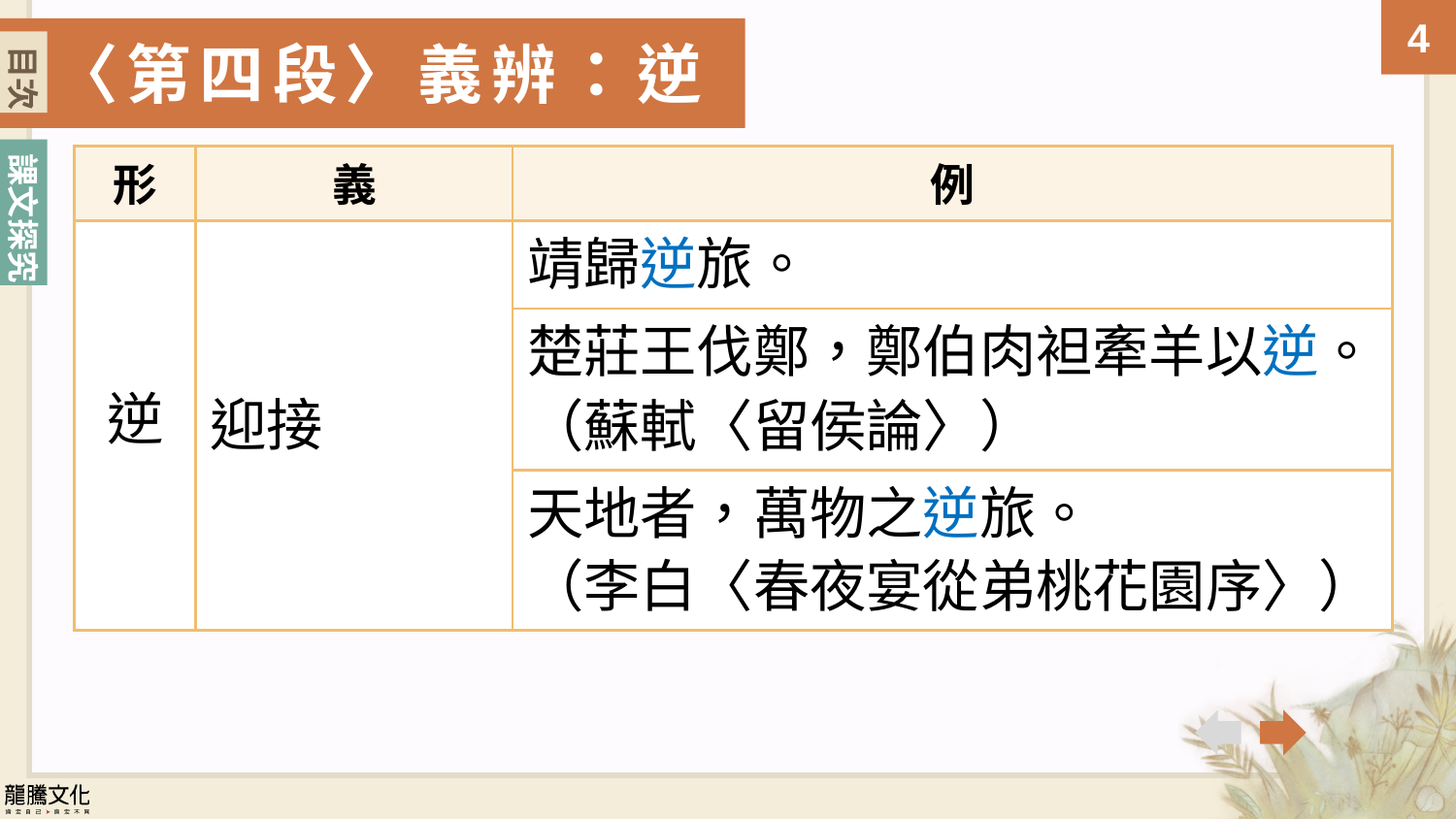

目次

〈第四段〉義辨：逆
目次
| 形 | 義 | 例 |
| --- | --- | --- |
| 逆 | 迎接 | 靖歸逆旅。 |
|  |  | 楚莊王伐鄭，鄭伯肉袒牽羊以逆。 （蘇軾〈留侯論〉） |
|  |  | 天地者，萬物之逆旅。 （李白〈春夜宴從弟桃花園序〉） |